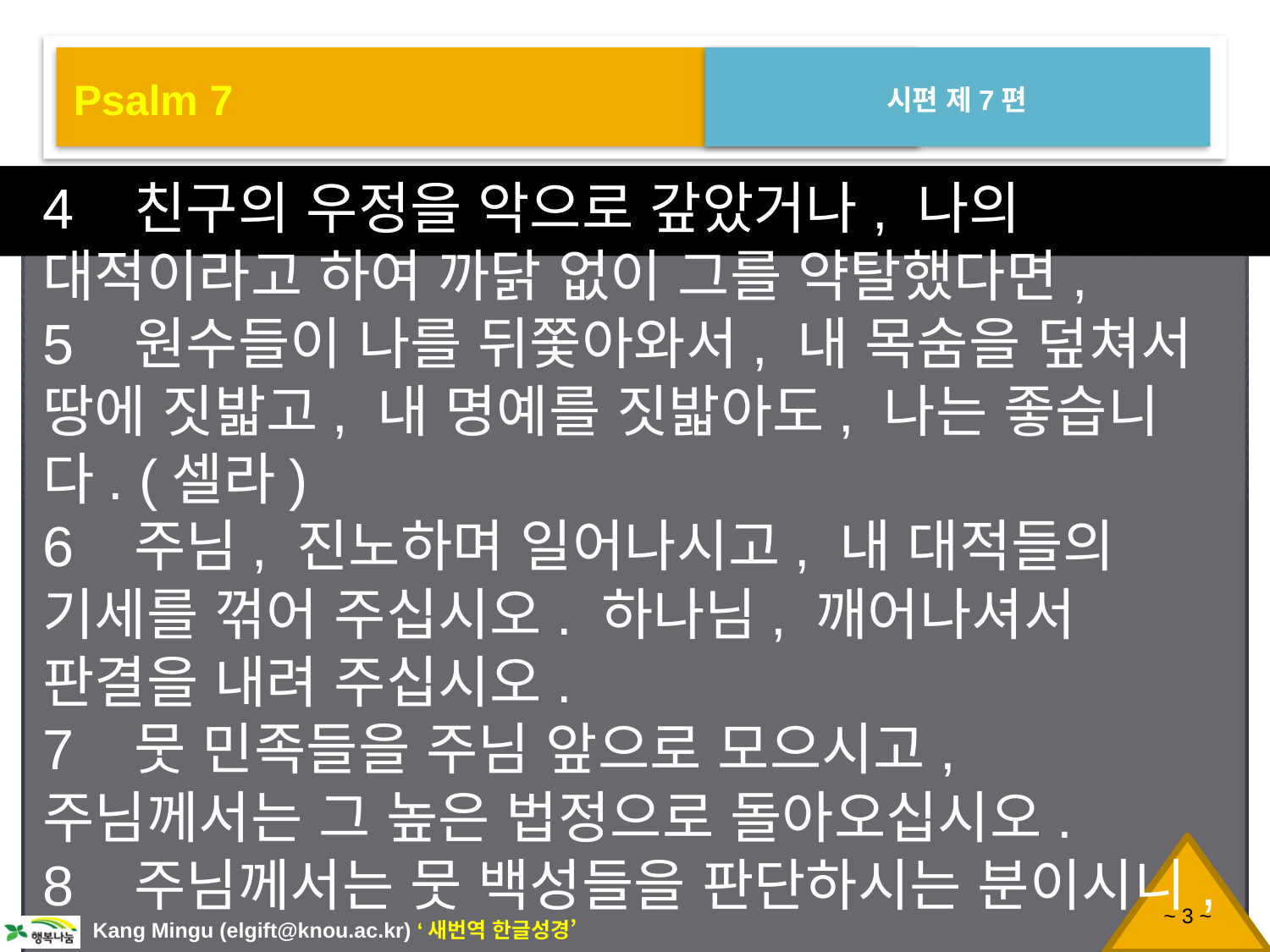

Psalm 7
시편 제7편
4   친구의 우정을 악으로 갚았거나, 나의 대적이라고 하여 까닭 없이 그를 약탈했다면,
5   원수들이 나를 뒤쫓아와서, 내 목숨을 덮쳐서 땅에 짓밟고, 내 명예를 짓밟아도, 나는 좋습니다. (셀라)
6   주님, 진노하며 일어나시고, 내 대적들의 기세를 꺾어 주십시오. 하나님, 깨어나셔서 판결을 내려 주십시오.
7   뭇 민족들을 주님 앞으로 모으시고, 주님께서는 그 높은 법정으로 돌아오십시오.
8   주님께서는 뭇 백성들을 판단하시는 분이시니,